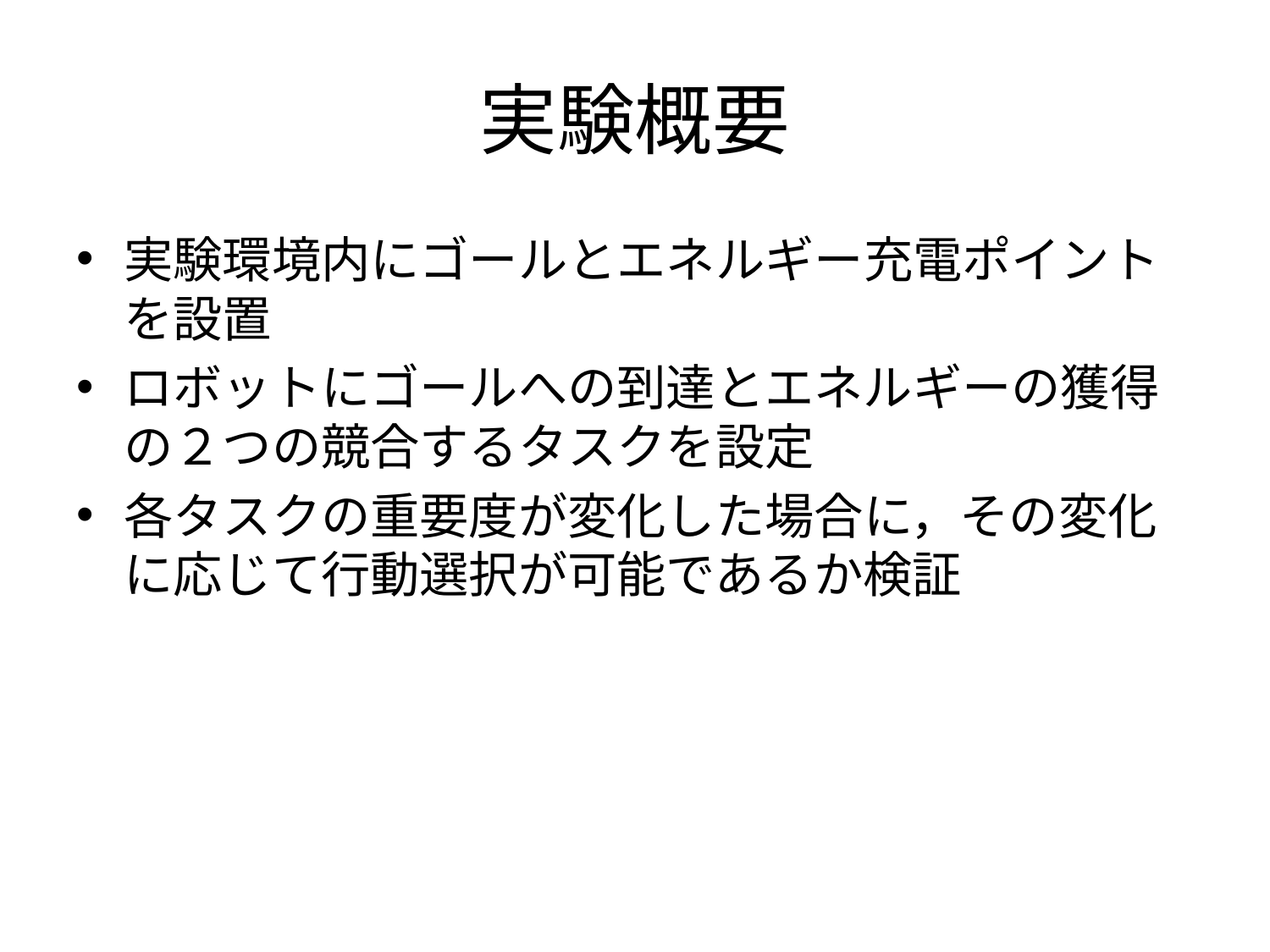

# 実験概要
実験環境内にゴールとエネルギー充電ポイントを設置
ロボットにゴールへの到達とエネルギーの獲得の２つの競合するタスクを設定
各タスクの重要度が変化した場合に，その変化に応じて行動選択が可能であるか検証